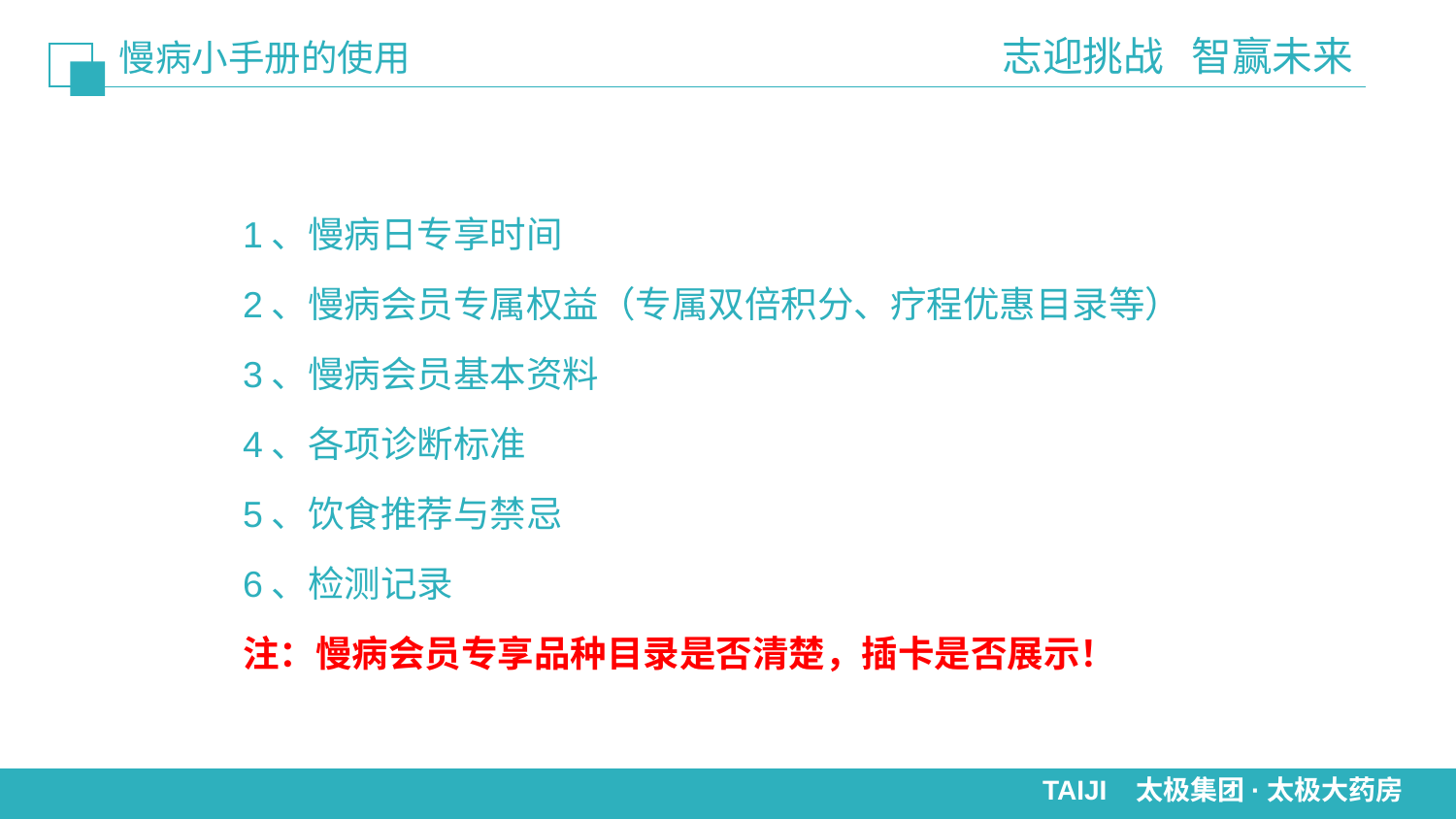

志迎挑战   智赢未来
慢病小手册的使用

1、慢病日专享时间
2、慢病会员专属权益（专属双倍积分、疗程优惠目录等）
3、慢病会员基本资料
4、各项诊断标准
5、饮食推荐与禁忌
6、检测记录
注：慢病会员专享品种目录是否清楚，插卡是否展示！
21
TAIJI   太极集团·太极大药房